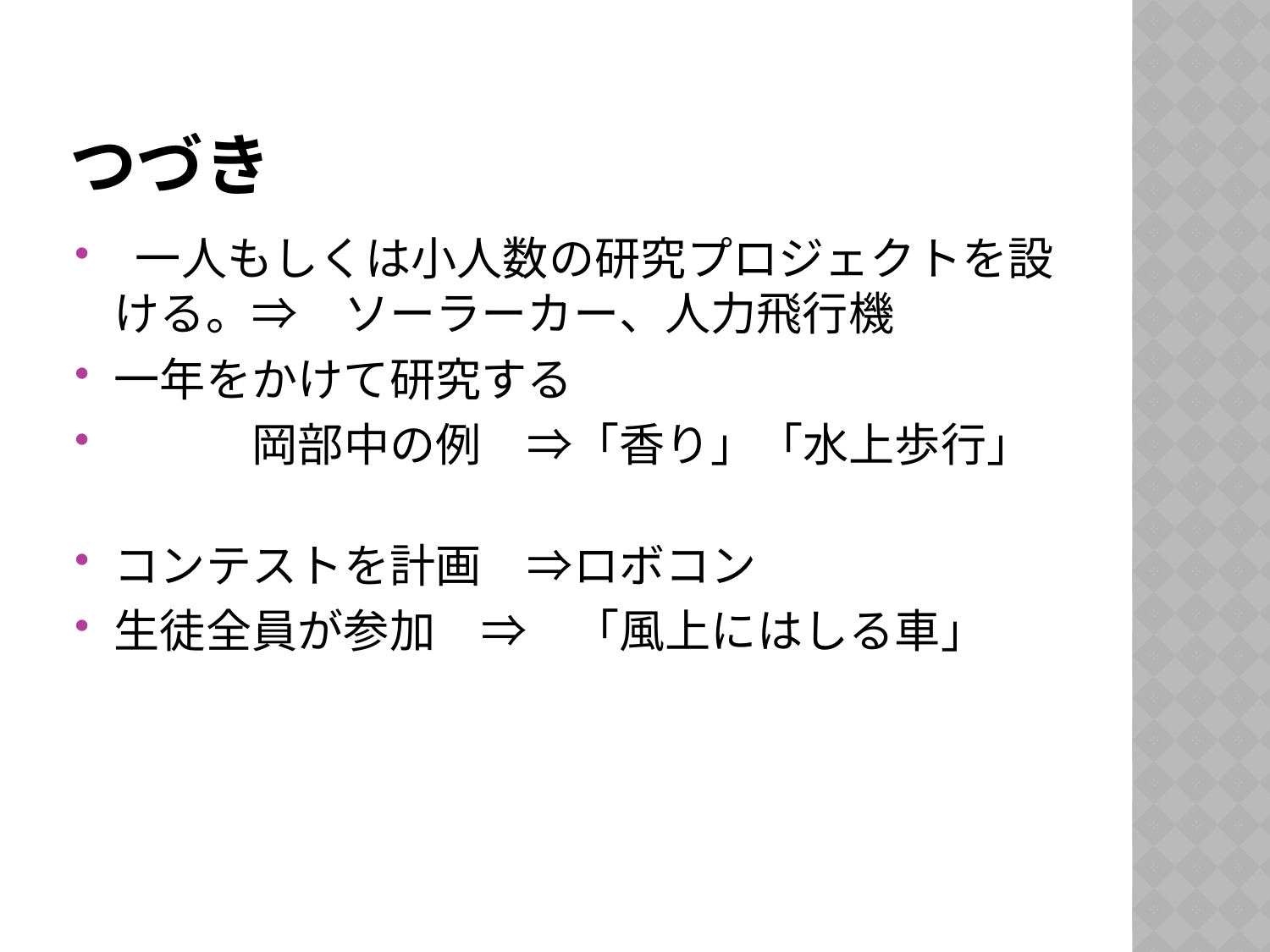

# つづき
 一人もしくは小人数の研究プロジェクトを設ける。⇒　ソーラーカー、人力飛行機
一年をかけて研究する
　　　岡部中の例　⇒「香り」「水上歩行」
コンテストを計画　⇒ロボコン
生徒全員が参加　⇒　「風上にはしる車」